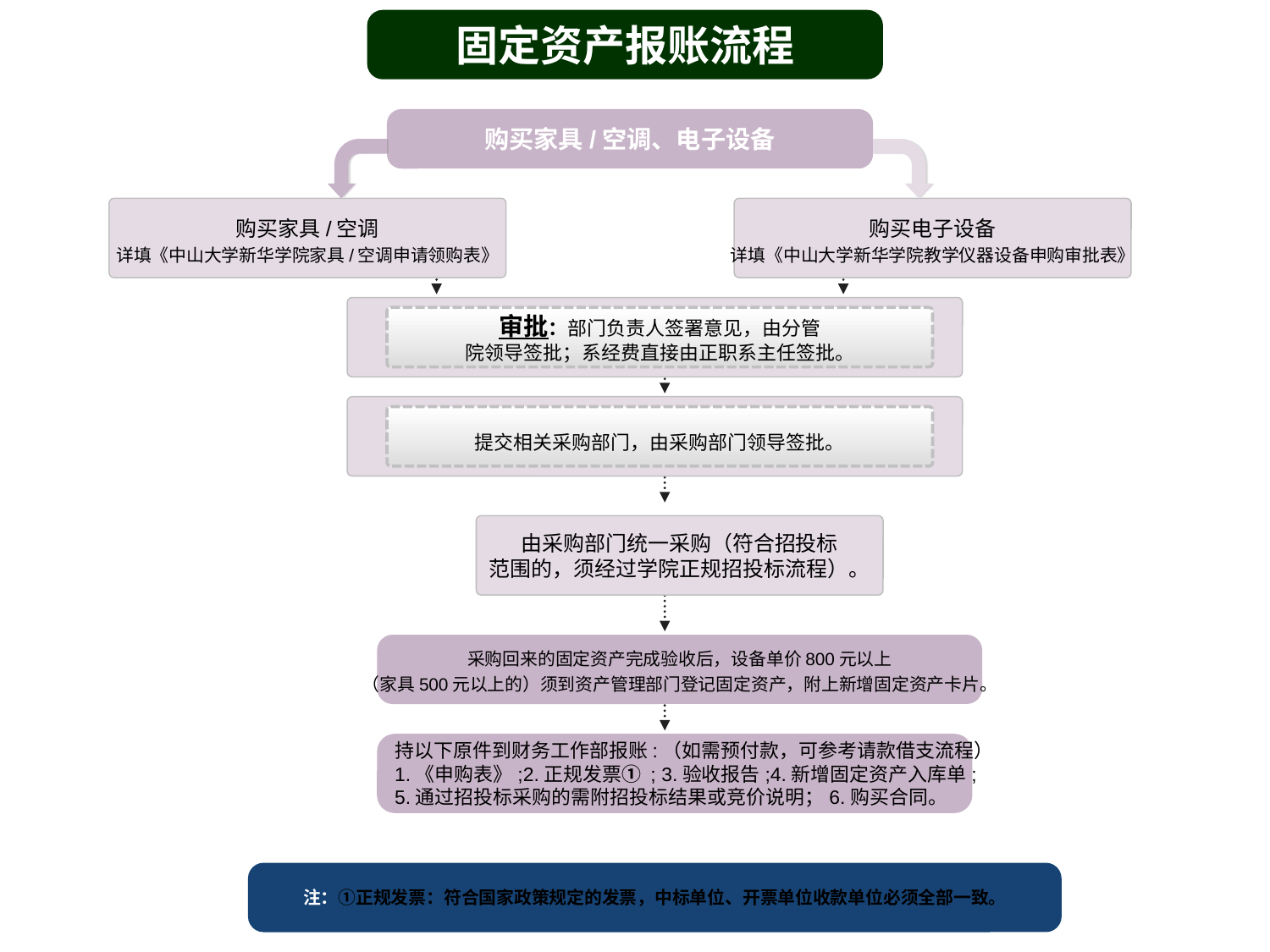

固定资产报账流程
购买家具/空调、电子设备

购买家具/空调
详填《中山大学新华学院家具/空调申请领购表》
购买电子设备
详填《中山大学新华学院教学仪器设备申购审批表》

审批：部门负责人签署意见，由分管
院领导签批；系经费直接由正职系主任签批。

提交相关采购部门，由采购部门领导签批。

由采购部门统一采购（符合招投标
范围的，须经过学院正规招投标流程）。

采购回来的固定资产完成验收后，设备单价800元以上
（家具500元以上的）须到资产管理部门登记固定资产，附上新增固定资产卡片。

持以下原件到财务工作部报账:（如需预付款，可参考请款借支流程）
1.《申购表》;2.正规发票① ; 3.验收报告;4.新增固定资产入库单;
5.通过招投标采购的需附招投标结果或竞价说明；6.购买合同。
注：①正规发票：符合国家政策规定的发票，中标单位、开票单位收款单位必须全部一致。